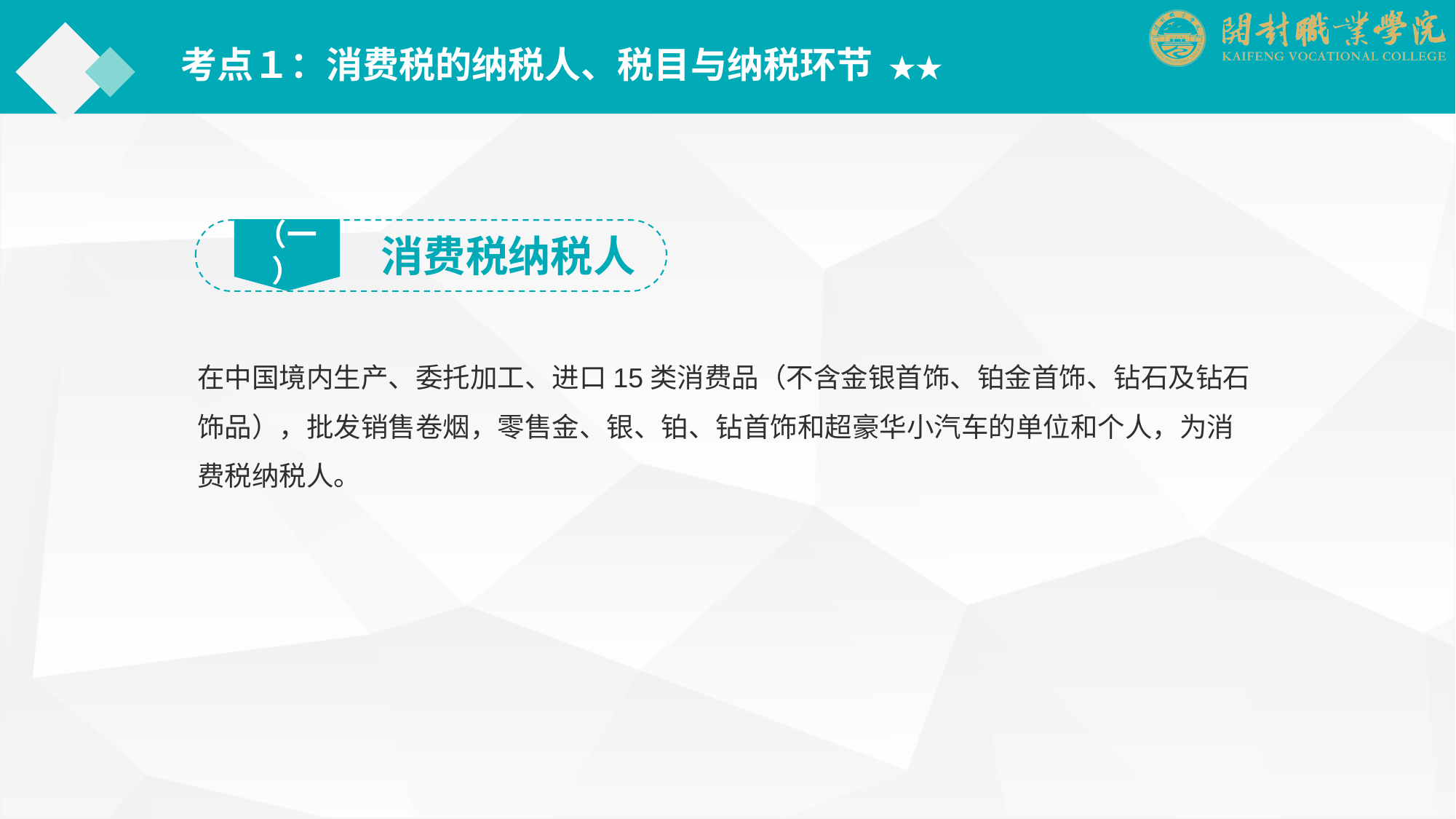

考点１：消费税的纳税人、税目与纳税环节  ★★
（一）

消费税纳税人
在中国境内生产、委托加工、进口15类消费品（不含金银首饰、铂金首饰、钻石及钻石饰品），批发销售卷烟，零售金、银、铂、钻首饰和超豪华小汽车的单位和个人，为消费税纳税人。